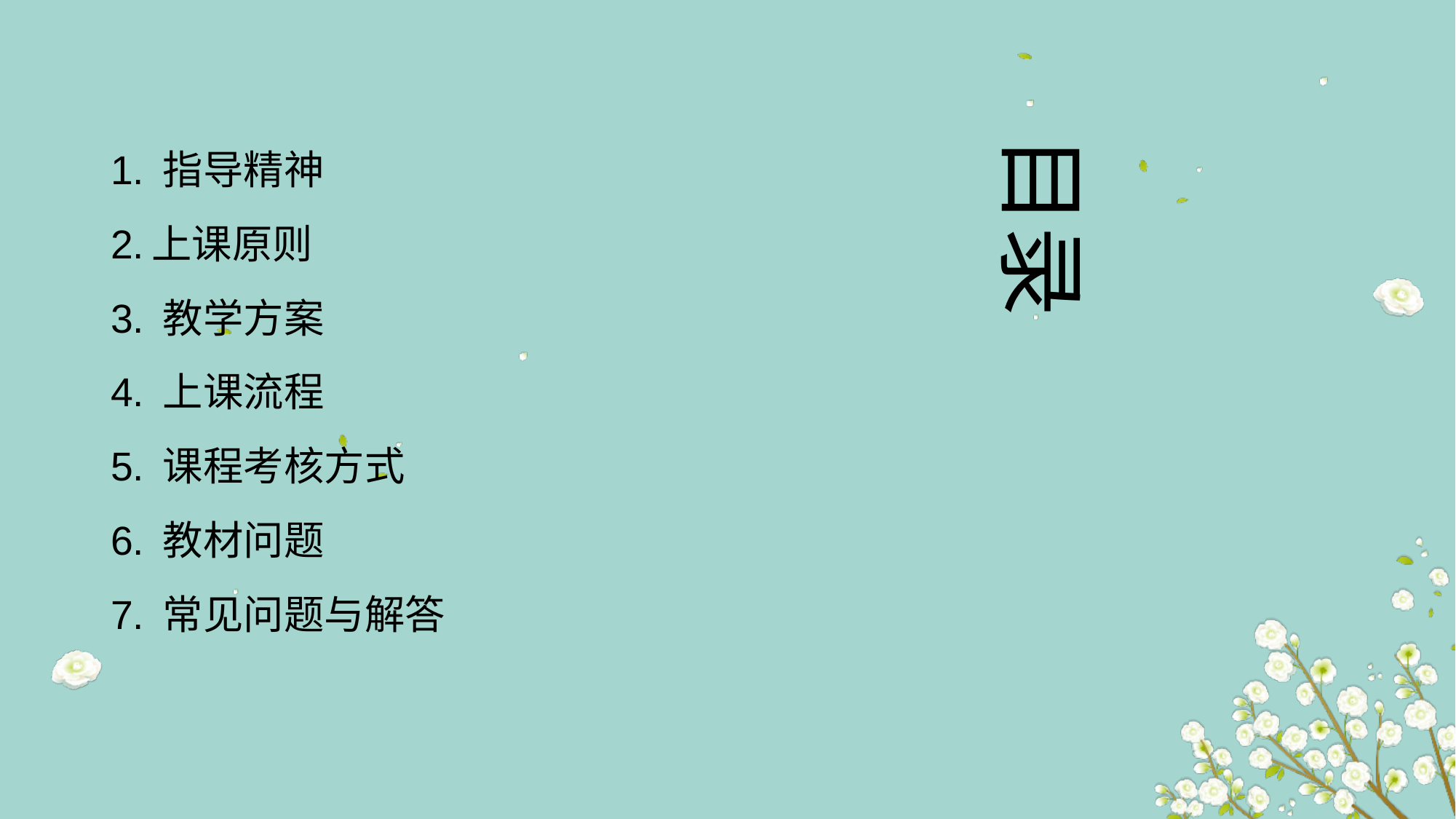

1. 指导精神
2.上课原则
3. 教学方案
4. 上课流程
5. 课程考核方式
6. 教材问题
7. 常见问题与解答

目录